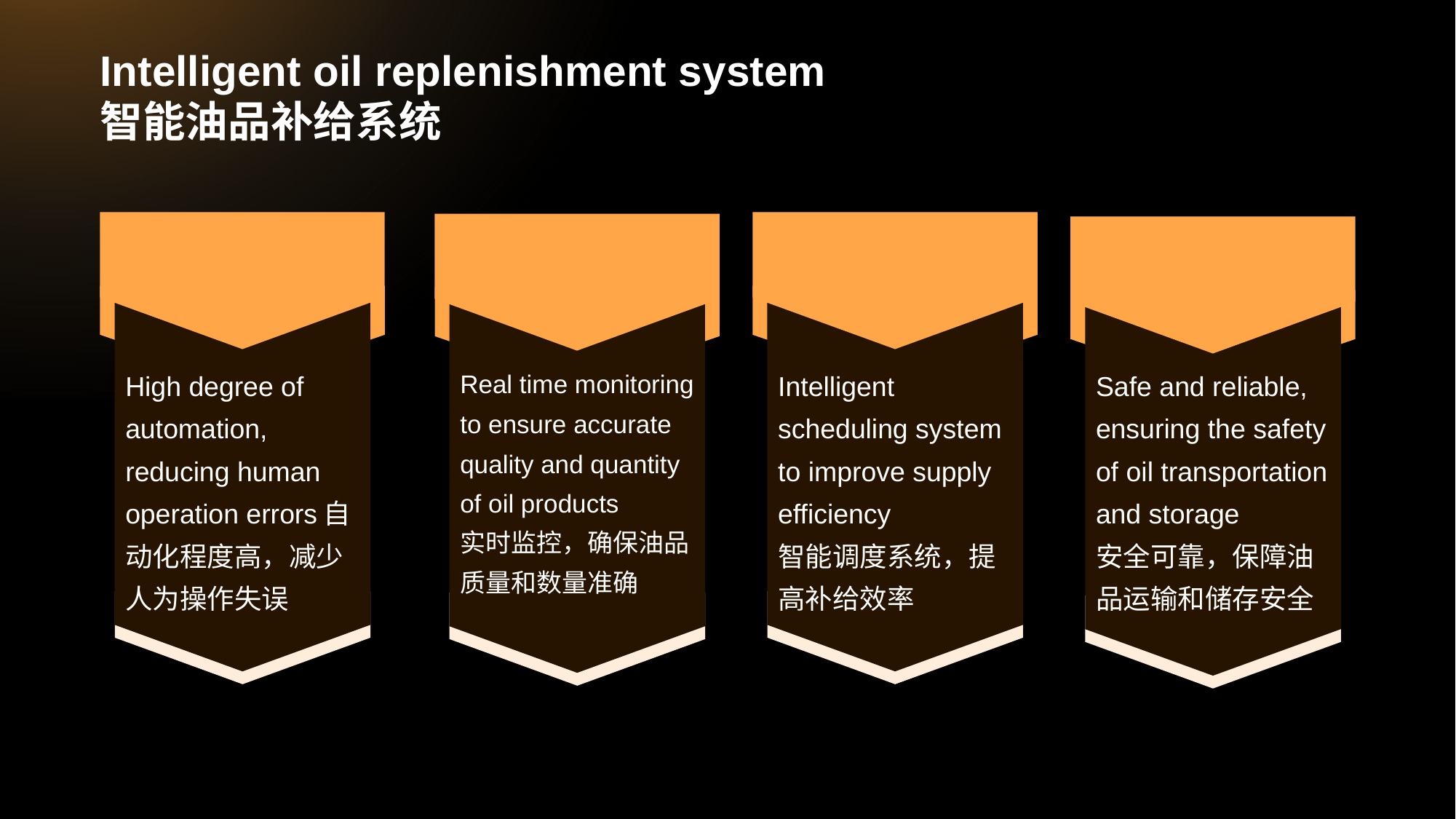

# Intelligent oil replenishment system 智能油品补给系统

High degree of automation, reducing human operation errors自动化程度高，减少人为操作失误
Real time monitoring to ensure accurate quality and quantity of oil products
实时监控，确保油品质量和数量准确
Intelligent scheduling system to improve supply efficiency
智能调度系统，提高补给效率
Safe and reliable, ensuring the safety of oil transportation and storage
安全可靠，保障油品运输和储存安全